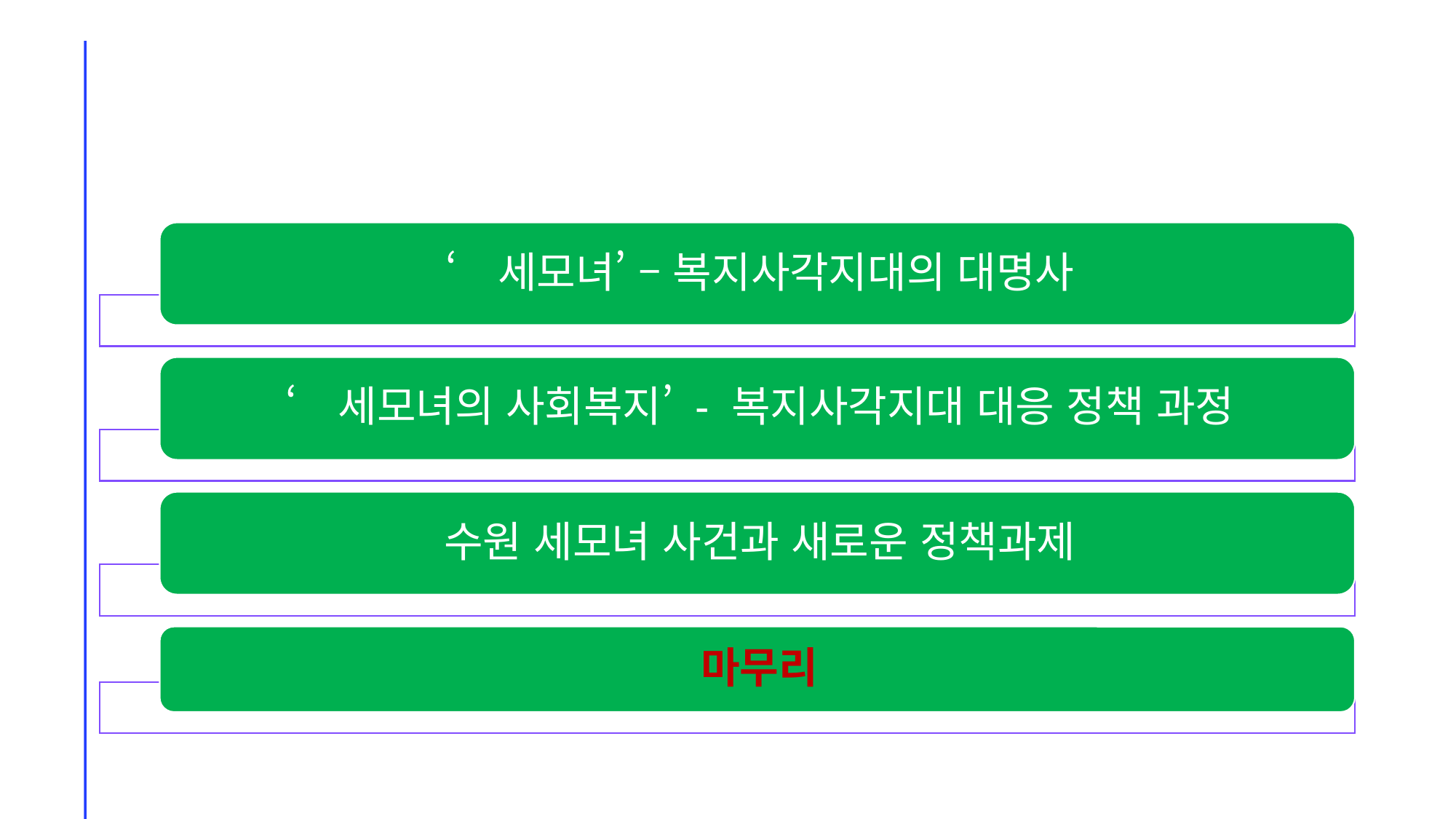

‘세모녀’ – 복지사각지대의 대명사
‘세모녀의 사회복지’ - 복지사각지대 대응 정책 과정
수원 세모녀 사건과 새로운 정책과제
마무리